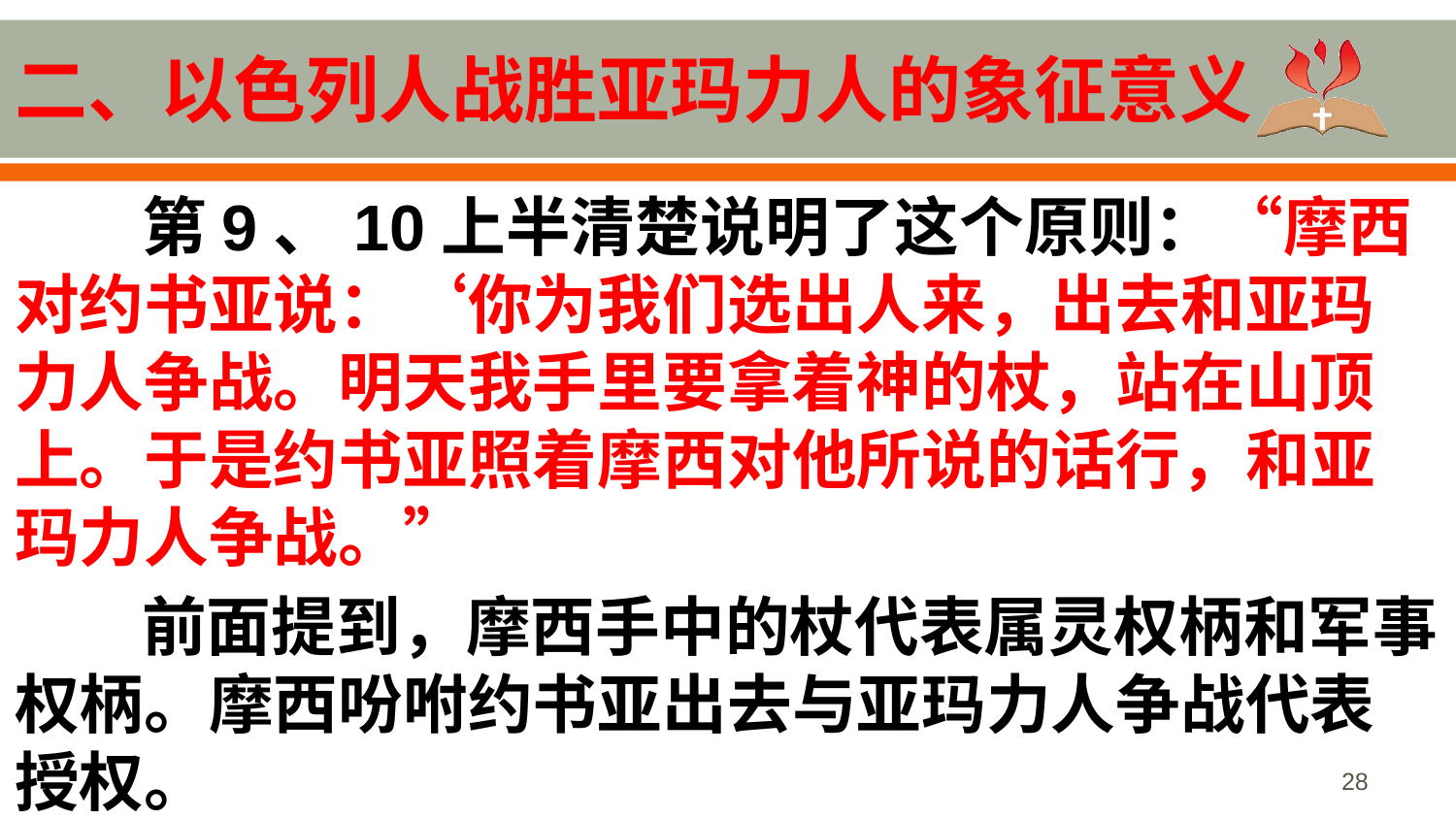

# 二、以色列人战胜亚玛力人的象征意义
第9、10上半清楚说明了这个原则：“摩西对约书亚说：‘你为我们选出人来，出去和亚玛力人争战。明天我手里要拿着神的杖，站在山顶上。于是约书亚照着摩西对他所说的话行，和亚玛力人争战。”
前面提到，摩西手中的杖代表属灵权柄和军事权柄。摩西吩咐约书亚出去与亚玛力人争战代表授权。
28